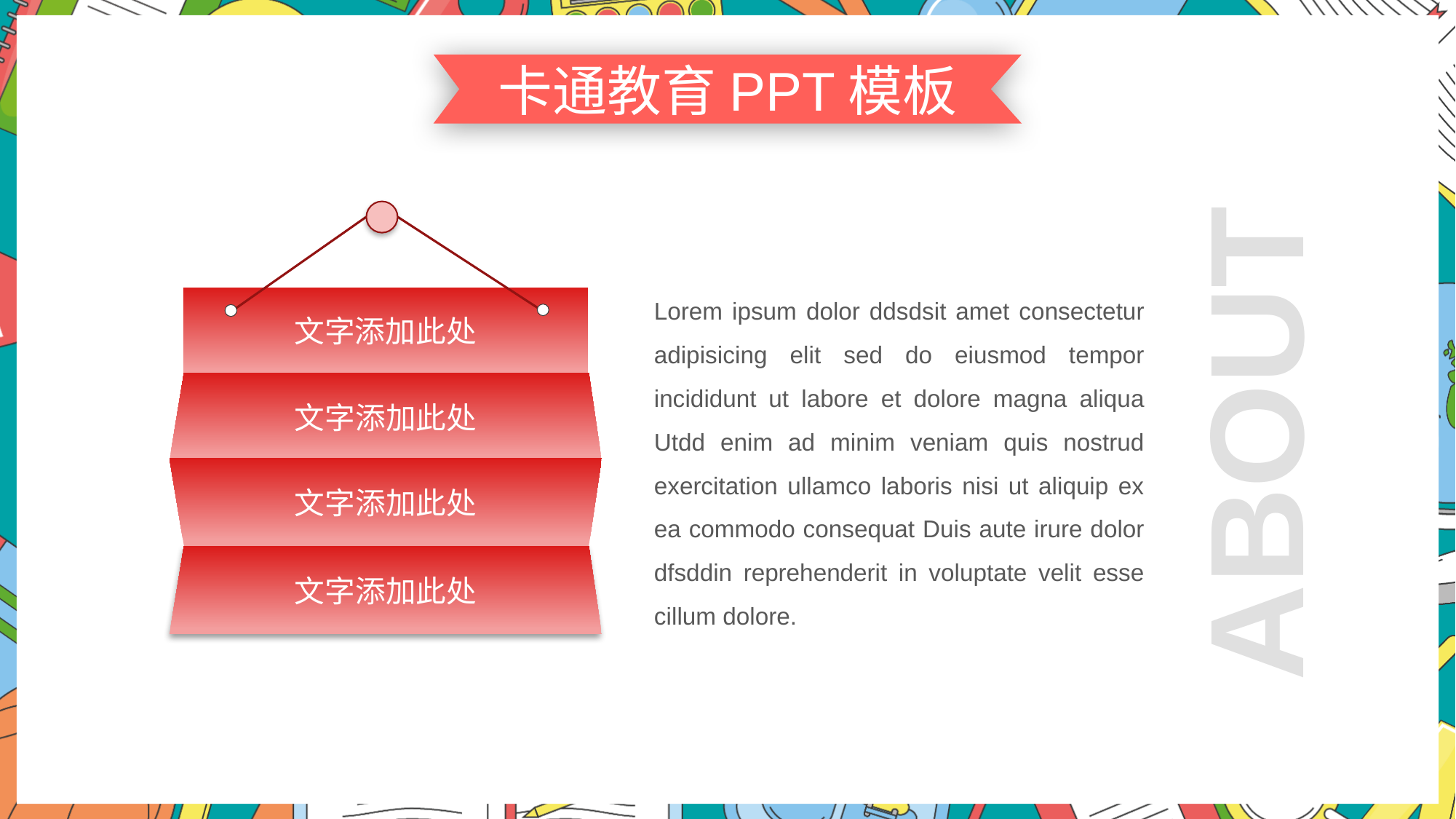

卡通教育PPT模板

文字添加此处

文字添加此处
文字添加此处
文字添加此处
Lorem ipsum dolor ddsdsit amet consectetur adipisicing elit sed do eiusmod tempor incididunt ut labore et dolore magna aliqua Utdd enim ad minim veniam quis nostrud exercitation ullamco laboris nisi ut aliquip ex ea commodo consequat Duis aute irure dolor dfsddin reprehenderit in voluptate velit esse cillum dolore.
ABOUT